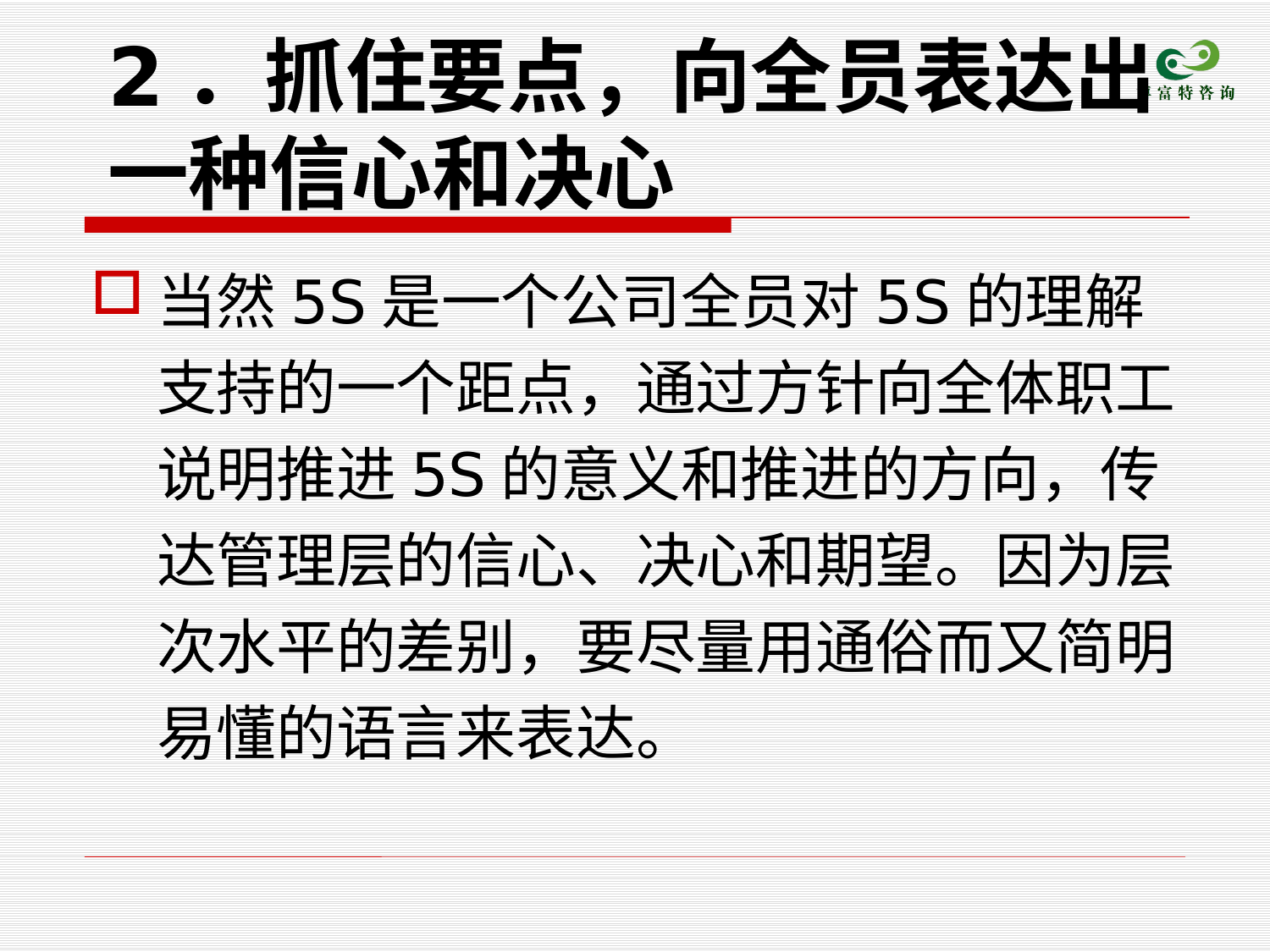

# 2．抓住要点，向全员表达出  一种信心和决心
当然5S是一个公司全员对5S的理解支持的一个距点，通过方针向全体职工说明推进5S的意义和推进的方向，传达管理层的信心、决心和期望。因为层次水平的差别，要尽量用通俗而又简明易懂的语言来表达。
343